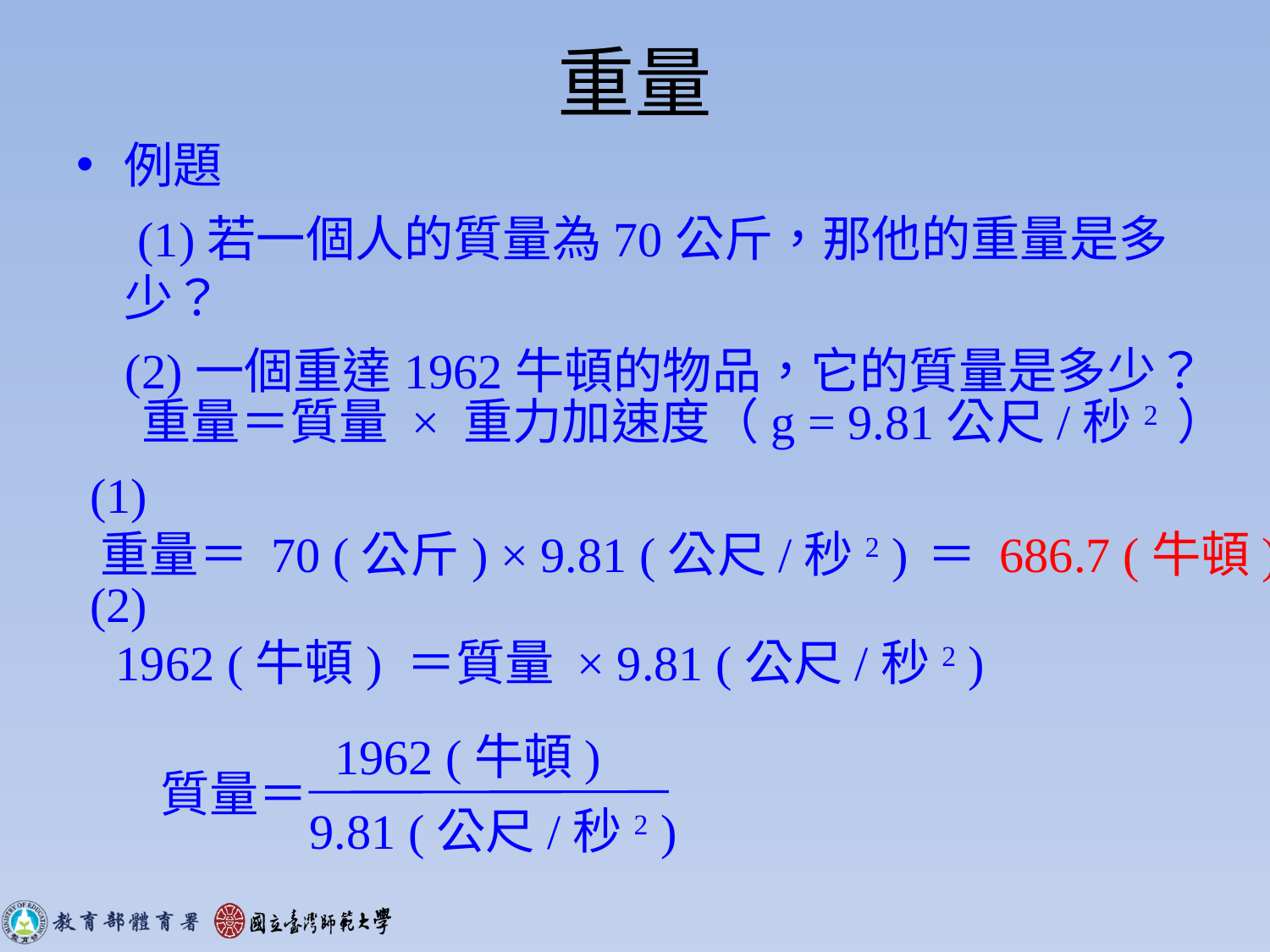

# 重量
例題
　(1)若一個人的質量為70公斤，那他的重量是多少？
    (2)一個重達1962牛頓的物品，它的質量是多少？
重量＝質量 × 重力加速度（g = 9.81公尺/秒2 ）
(1)
重量＝ 70 (公斤) × 9.81 (公尺/秒2 ) ＝ 686.7 (牛頓)
(2)
1962 (牛頓) ＝質量 × 9.81 (公尺/秒2 )
1962 (牛頓)
質量＝
9.81 (公尺/秒2 )